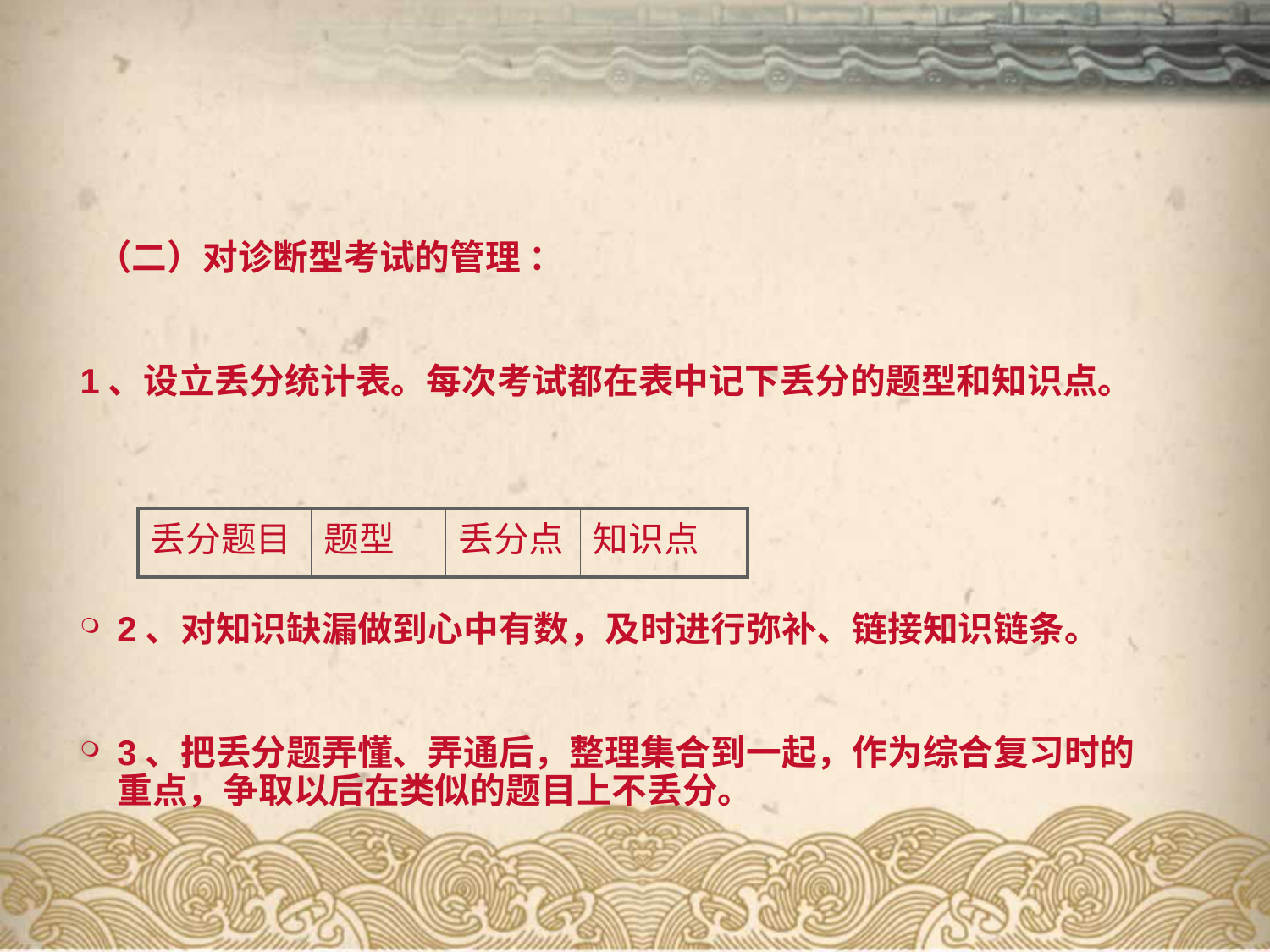

#

 （二）对诊断型考试的管理 ：

1、设立丢分统计表。每次考试都在表中记下丢分的题型和知识点。

2、对知识缺漏做到心中有数，及时进行弥补、链接知识链条。

3、把丢分题弄懂、弄通后，整理集合到一起，作为综合复习时的重点，争取以后在类似的题目上不丢分。
| 丢分题目 | 题型 | 丢分点 | 知识点 |
| --- | --- | --- | --- |